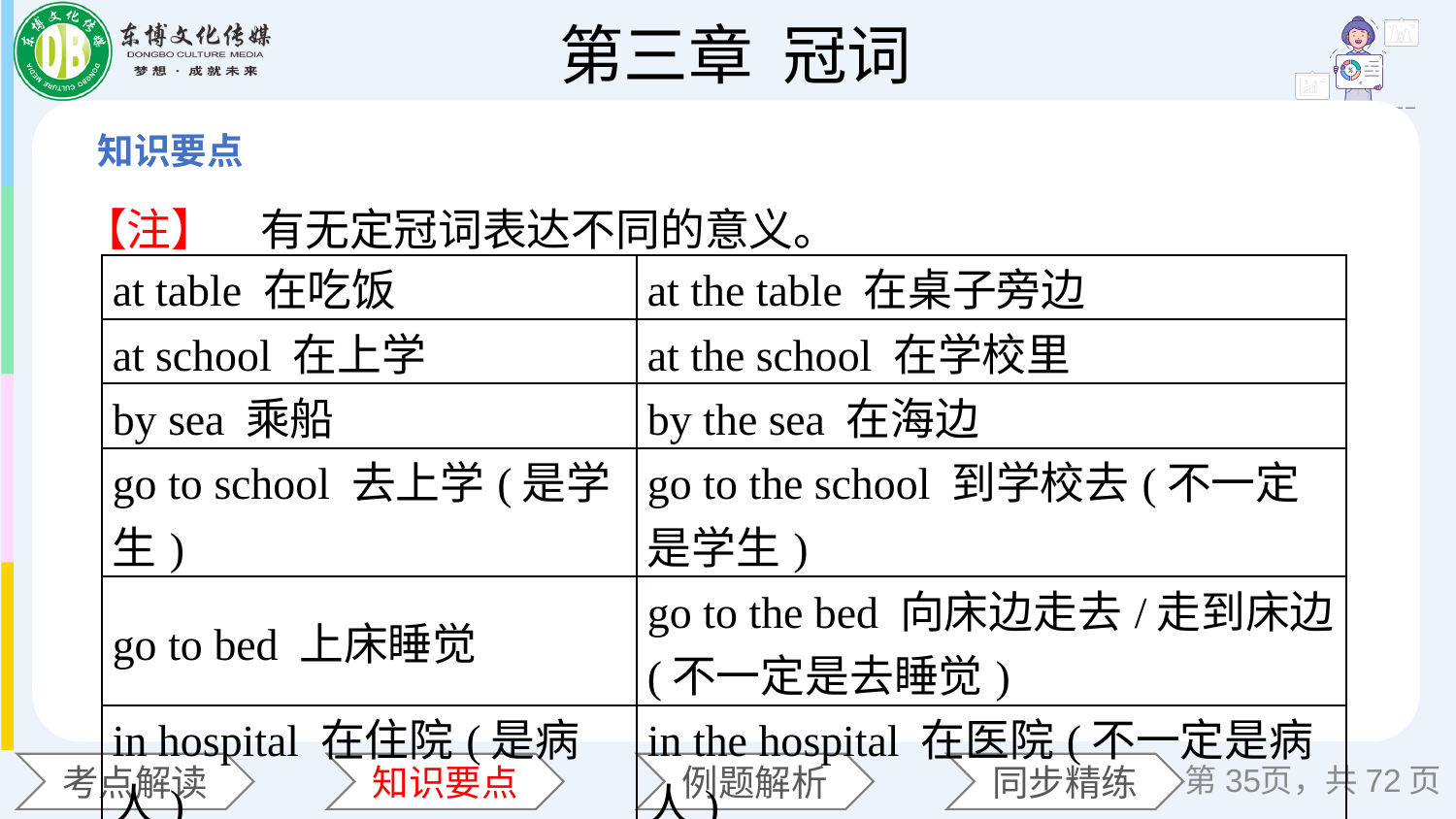

【注】　有无定冠词表达不同的意义。
| at table 在吃饭 | at the table 在桌子旁边 |
| --- | --- |
| at school 在上学 | at the school 在学校里 |
| by sea 乘船 | by the sea 在海边 |
| go to school 去上学(是学生) | go to the school 到学校去(不一定是学生) |
| go to bed 上床睡觉 | go to the bed 向床边走去/走到床边(不一定是去睡觉) |
| in hospital 在住院(是病人) | in the hospital 在医院(不一定是病人) |
| in class 在课堂上 | in the class 在班级里 |
第35页，共72页